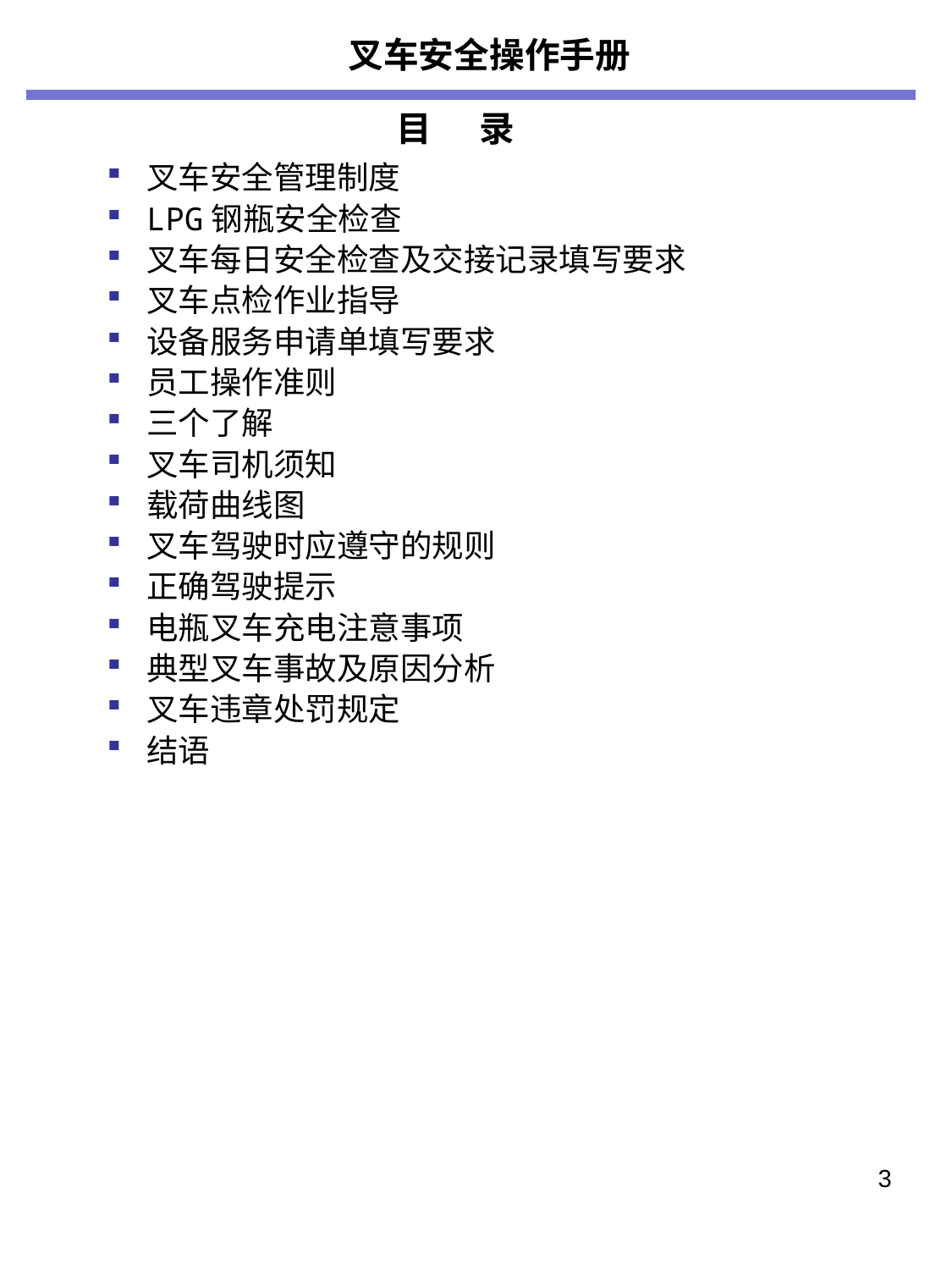

叉车安全操作手册
目      录
叉车安全管理制度
LPG钢瓶安全检查
叉车每日安全检查及交接记录填写要求
叉车点检作业指导
设备服务申请单填写要求
员工操作准则
三个了解
叉车司机须知
载荷曲线图
叉车驾驶时应遵守的规则
正确驾驶提示
电瓶叉车充电注意事项
典型叉车事故及原因分析
叉车违章处罚规定
结语

# 3